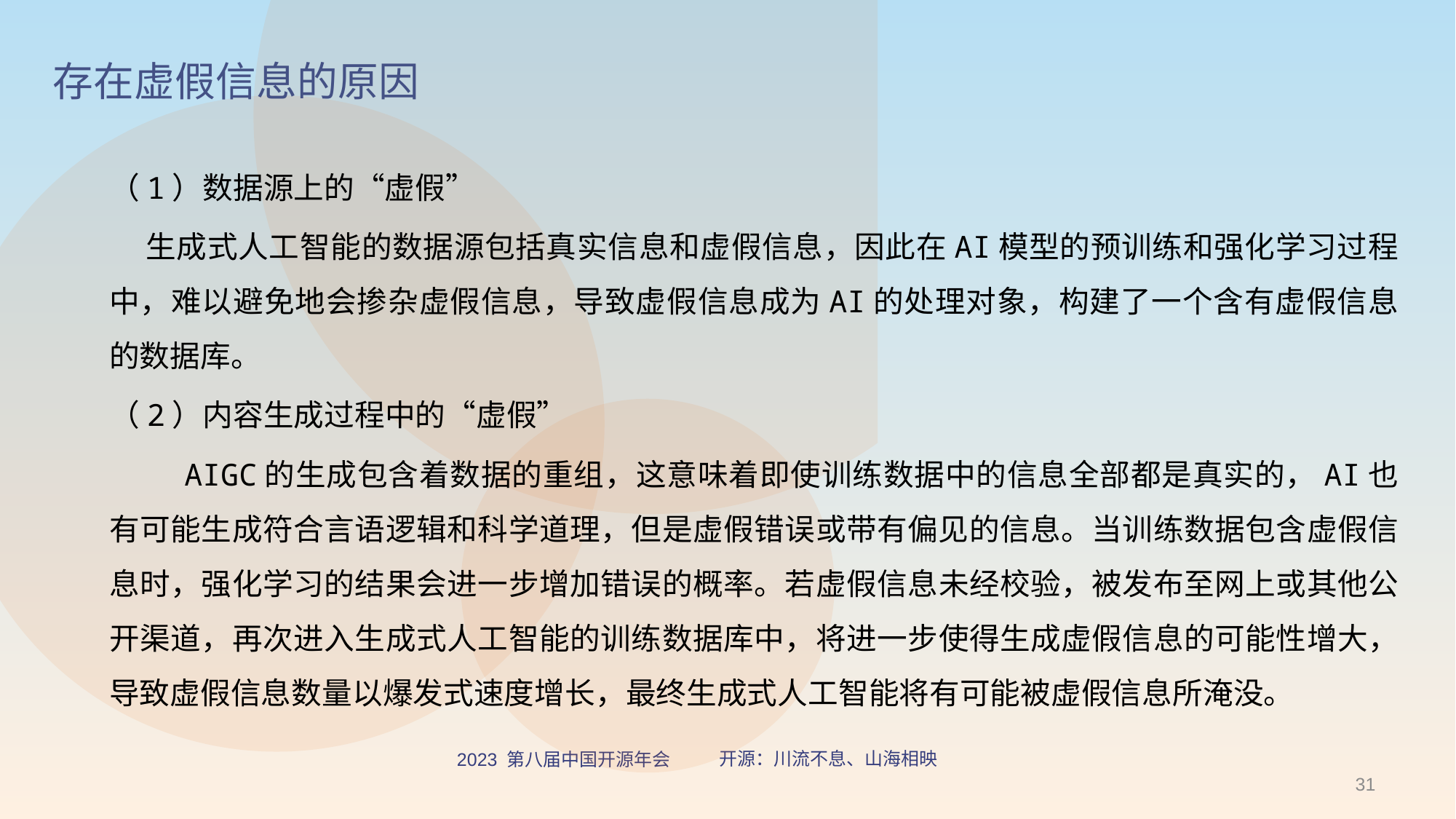

# 存在虚假信息的原因
（1）数据源上的“虚假”
    生成式人工智能的数据源包括真实信息和虚假信息，因此在AI模型的预训练和强化学习过程中，难以避免地会掺杂虚假信息，导致虚假信息成为AI的处理对象，构建了一个含有虚假信息的数据库。
（2）内容生成过程中的“虚假”
    AIGC的生成包含着数据的重组，这意味着即使训练数据中的信息全部都是真实的，AI也有可能生成符合言语逻辑和科学道理，但是虚假错误或带有偏见的信息。当训练数据包含虚假信息时，强化学习的结果会进一步增加错误的概率。若虚假信息未经校验，被发布至网上或其他公开渠道，再次进入生成式人工智能的训练数据库中，将进一步使得生成虚假信息的可能性增大，导致虚假信息数量以爆发式速度增长，最终生成式人工智能将有可能被虚假信息所淹没。
31